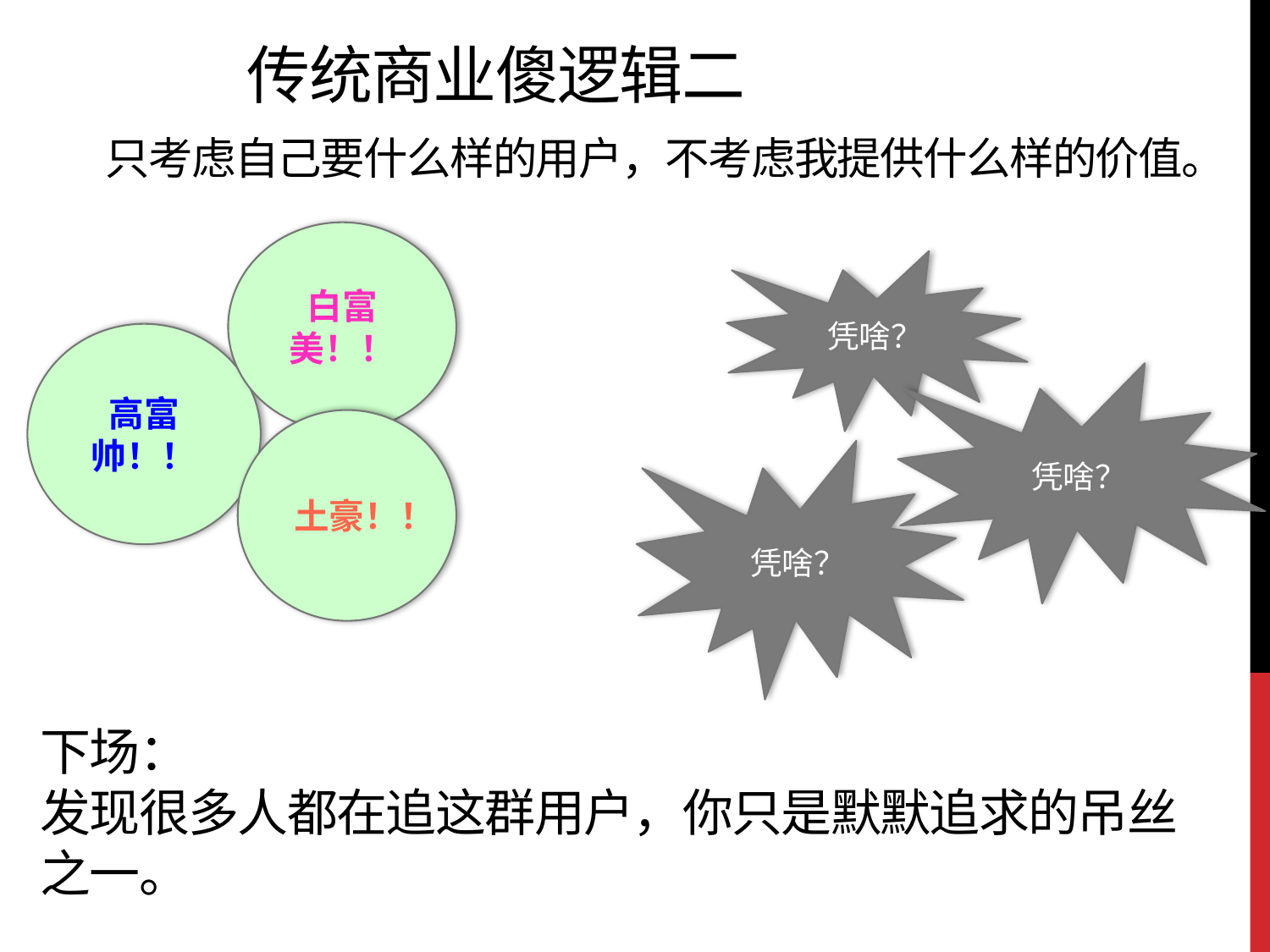

# 传统商业傻逻辑二 只考虑自己要什么样的用户，不考虑我提供什么样的价值。 下场： 发现很多人都在追这群用户，你只是默默追求的吊丝之一。
白富美！！
凭啥？
高富帅！！
凭啥？
土豪！！
凭啥？